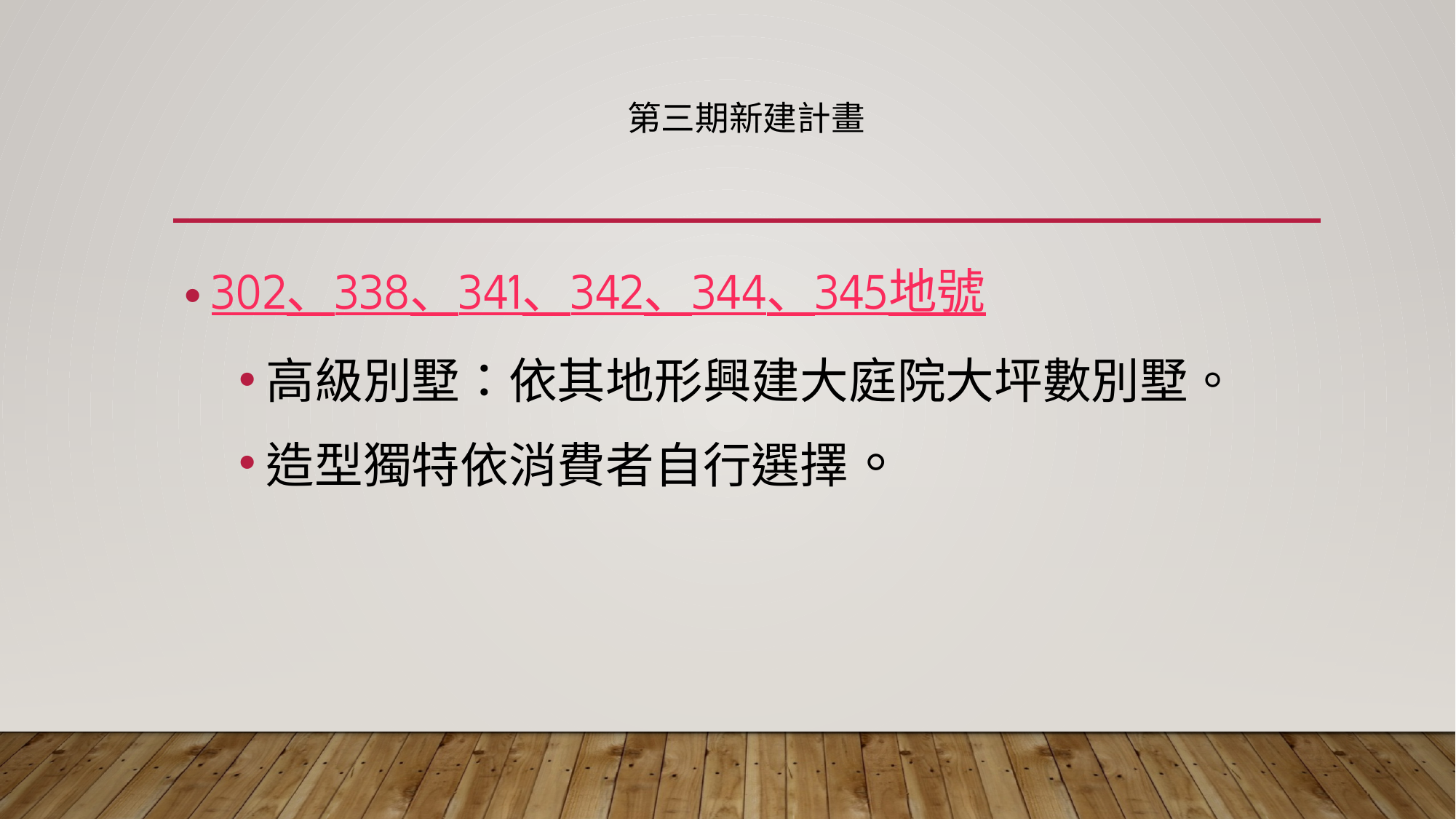

# 第三期新建計畫
302、338、341、342、344、345地號
高級別墅：依其地形興建大庭院大坪數別墅。
造型獨特依消費者自行選擇。